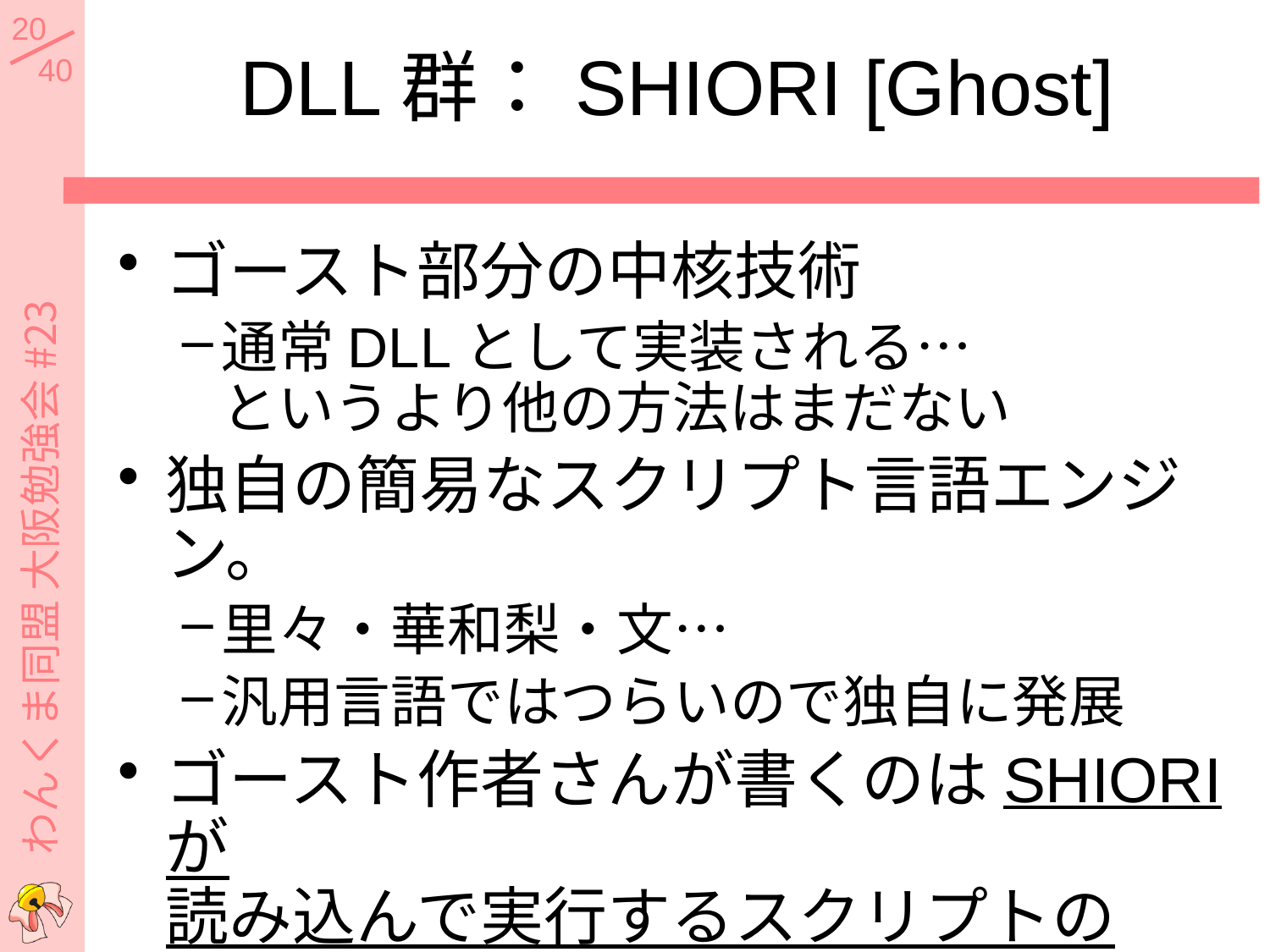

# DLL群：SHIORI [Ghost]
ゴースト部分の中核技術
通常DLLとして実装される…
というより他の方法はまだない
独自の簡易なスクリプト言語エンジン。
里々・華和梨・文…
汎用言語ではつらいので独自に発展
ゴースト作者さんが書くのはSHIORIが
読み込んで実行するスクリプトのみ。
SHIORI自体を作る人は稀。
わんくま同盟 大阪勉強会 #23